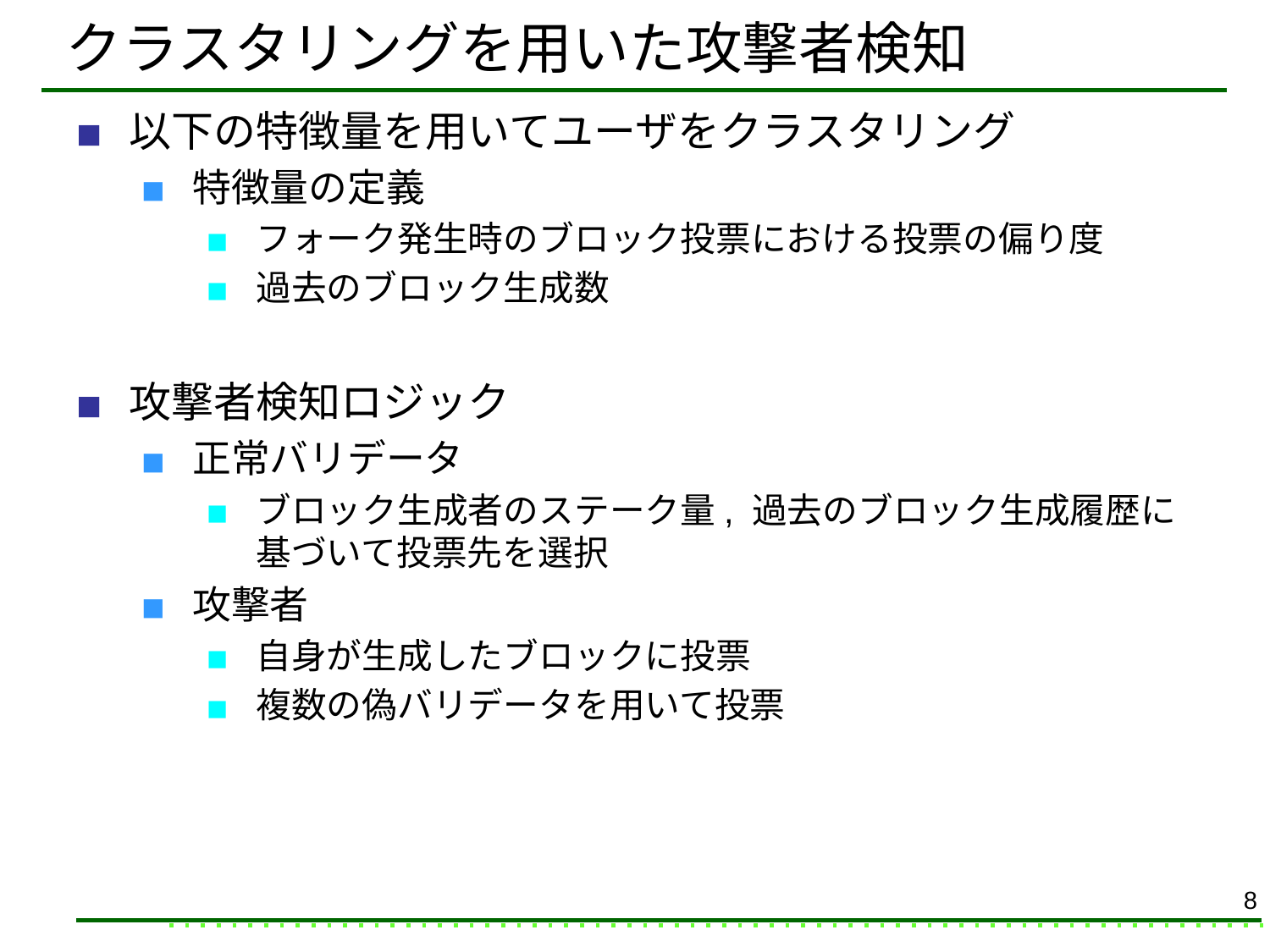

# クラスタリングを用いた攻撃者検知
以下の特徴量を用いてユーザをクラスタリング
特徴量の定義
フォーク発生時のブロック投票における投票の偏り度
過去のブロック生成数

攻撃者検知ロジック
正常バリデータ
ブロック生成者のステーク量, 過去のブロック生成履歴に基づいて投票先を選択
攻撃者
自身が生成したブロックに投票
複数の偽バリデータを用いて投票
8